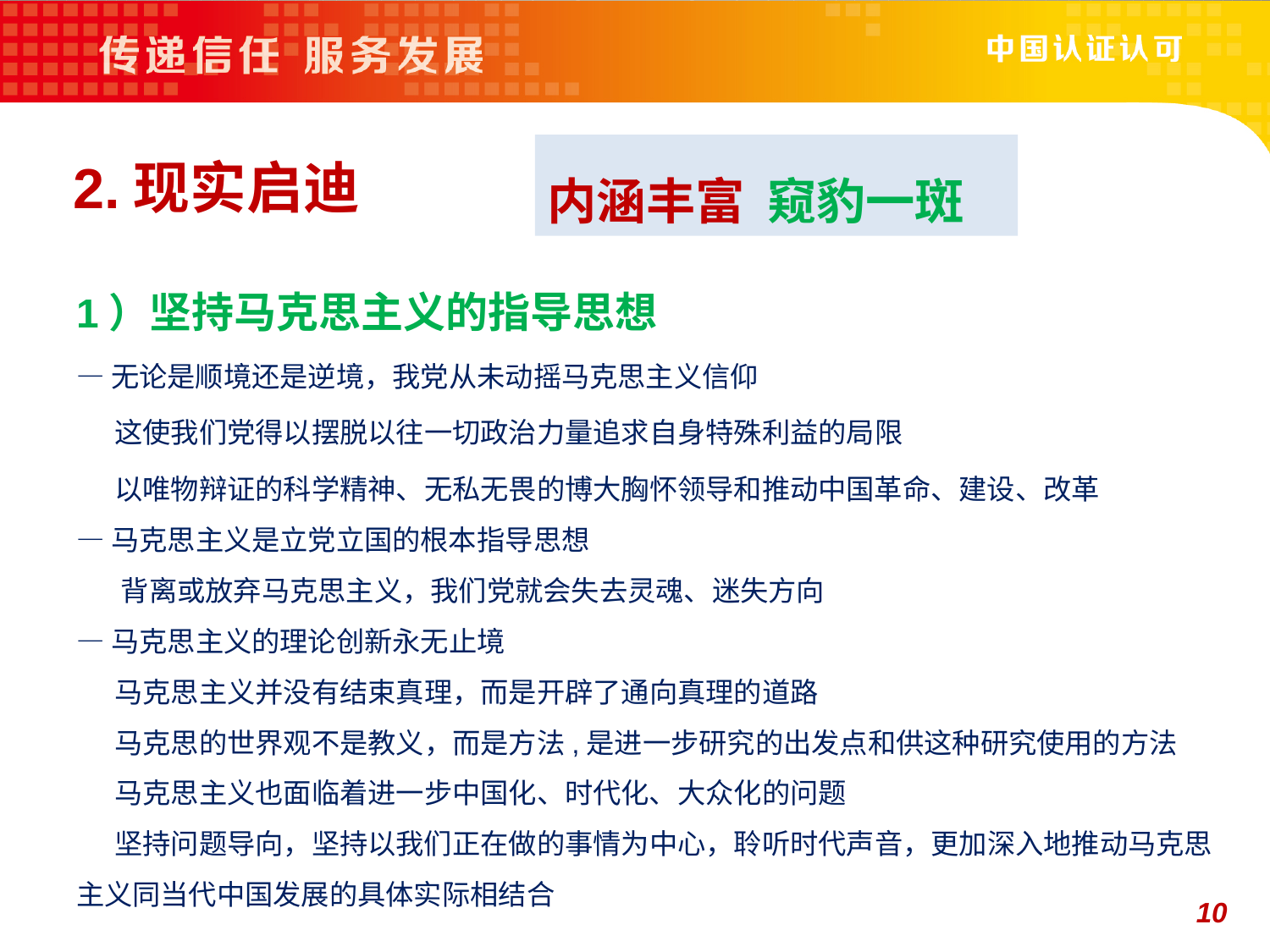

内涵丰富  窥豹一斑
 2.现实启迪
1）坚持马克思主义的指导思想
—无论是顺境还是逆境，我党从未动摇马克思主义信仰
     这使我们党得以摆脱以往一切政治力量追求自身特殊利益的局限
     以唯物辩证的科学精神、无私无畏的博大胸怀领导和推动中国革命、建设、改革
—马克思主义是立党立国的根本指导思想
      背离或放弃马克思主义，我们党就会失去灵魂、迷失方向
—马克思主义的理论创新永无止境
     马克思主义并没有结束真理，而是开辟了通向真理的道路
     马克思的世界观不是教义，而是方法,是进一步研究的出发点和供这种研究使用的方法
     马克思主义也面临着进一步中国化、时代化、大众化的问题
     坚持问题导向，坚持以我们正在做的事情为中心，聆听时代声音，更加深入地推动马克思主义同当代中国发展的具体实际相结合
10